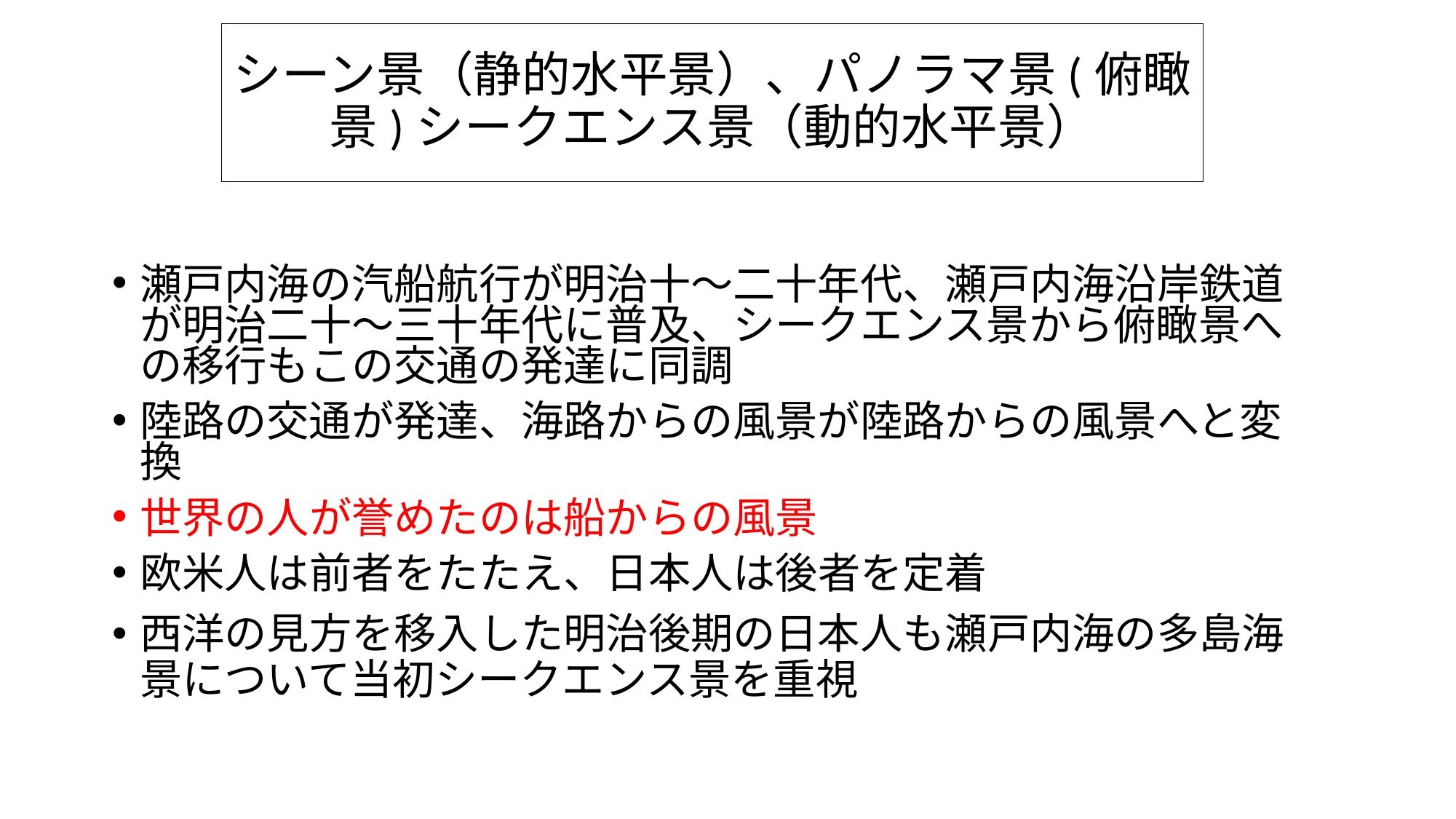

# シーン景（静的水平景）、パノラマ景(俯瞰景)シークエンス景（動的水平景）
瀬戸内海の汽船航行が明治十～二十年代、瀬戸内海沿岸鉄道が明治二十～三十年代に普及、シークエンス景から俯瞰景への移行もこの交通の発達に同調
陸路の交通が発達、海路からの風景が陸路からの風景へと変換
世界の人が誉めたのは船からの風景
欧米人は前者をたたえ、日本人は後者を定着
西洋の見方を移入した明治後期の日本人も瀬戸内海の多島海景について当初シークエンス景を重視